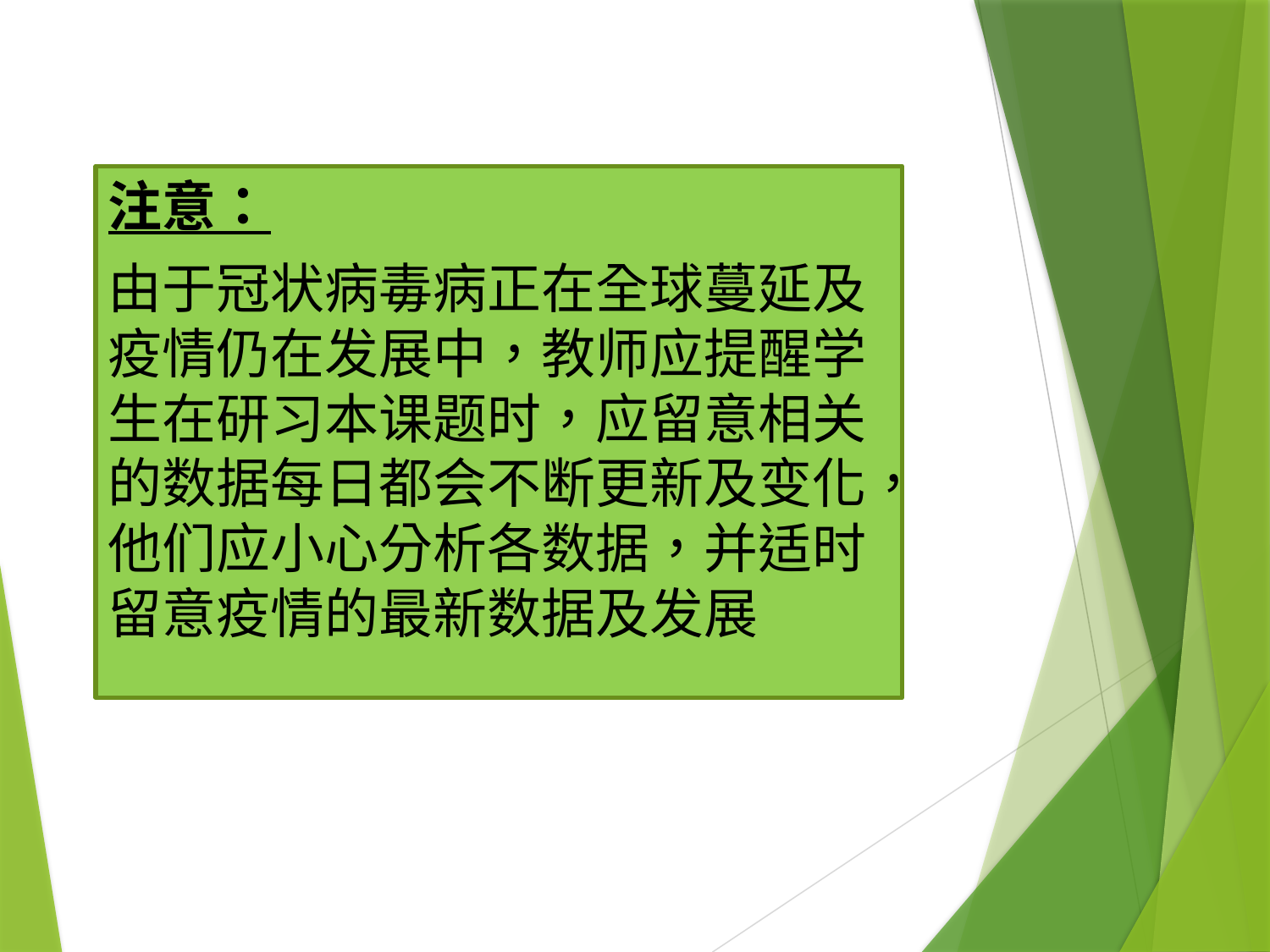

注意：
由于冠状病毒病正在全球蔓延及疫情仍在发展中，教师应提醒学生在研习本课题时，应留意相关的数据每日都会不断更新及变化，他们应小心分析各数据，并适时留意疫情的最新数据及发展